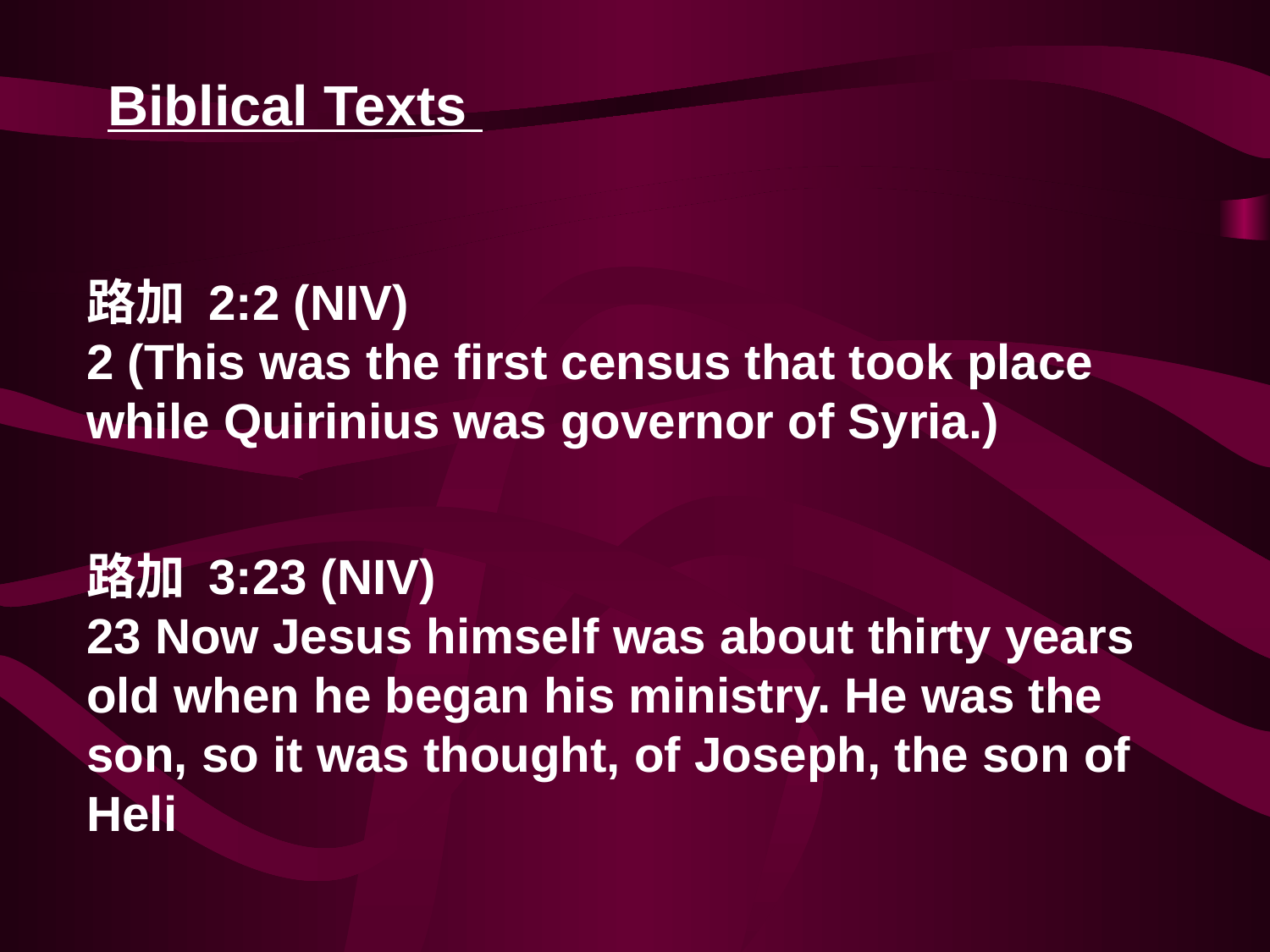

Biblical Texts
路加 2:2 (NIV)
2 (This was the first census that took place while Quirinius was governor of Syria.)
路加 3:23 (NIV)
23 Now Jesus himself was about thirty years old when he began his ministry. He was the son, so it was thought, of Joseph, the son of Heli